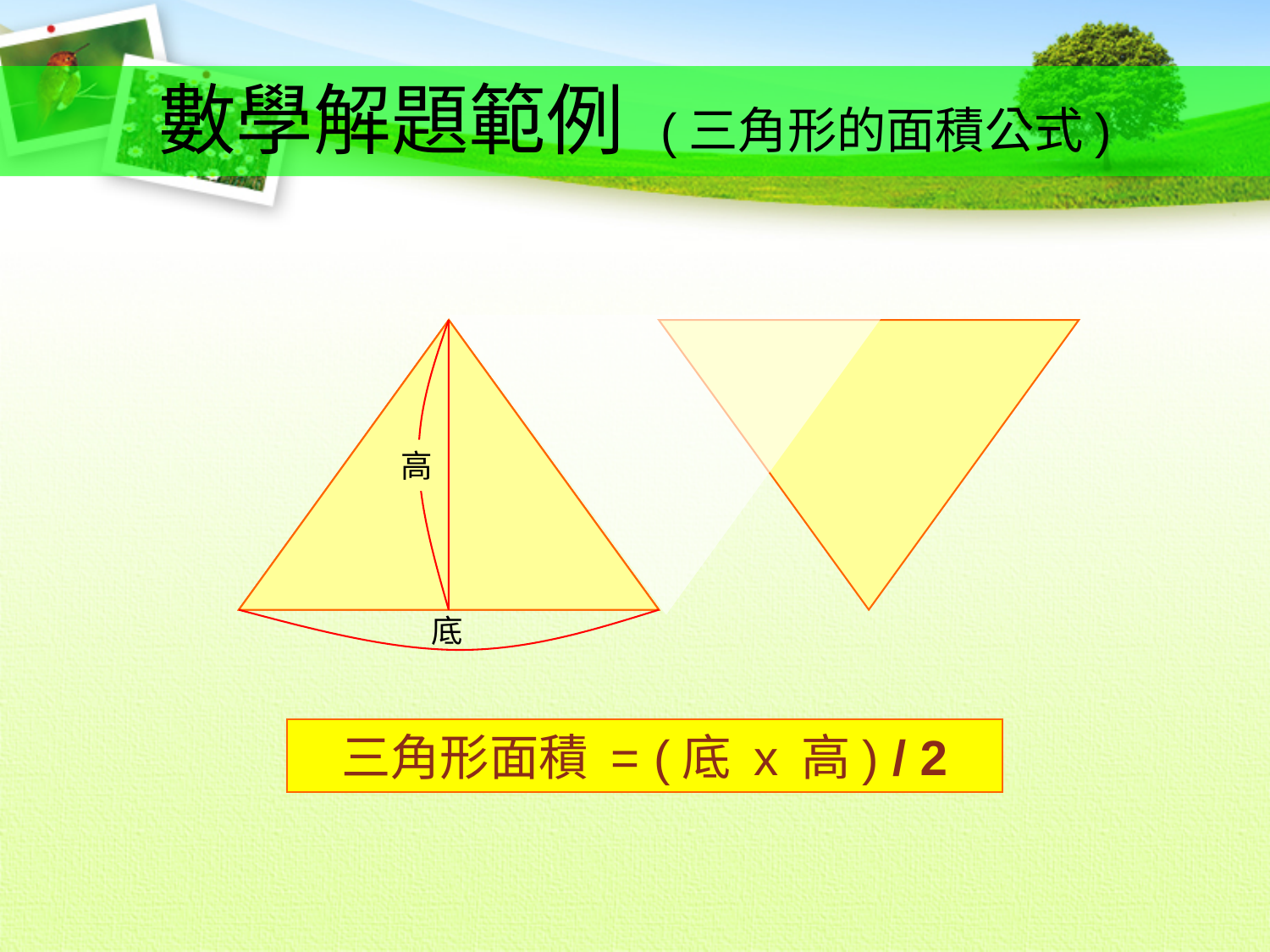

# 數學解題範例 (三角形的面積公式)

高

底

三角形面積 = (底 x 高) / 2